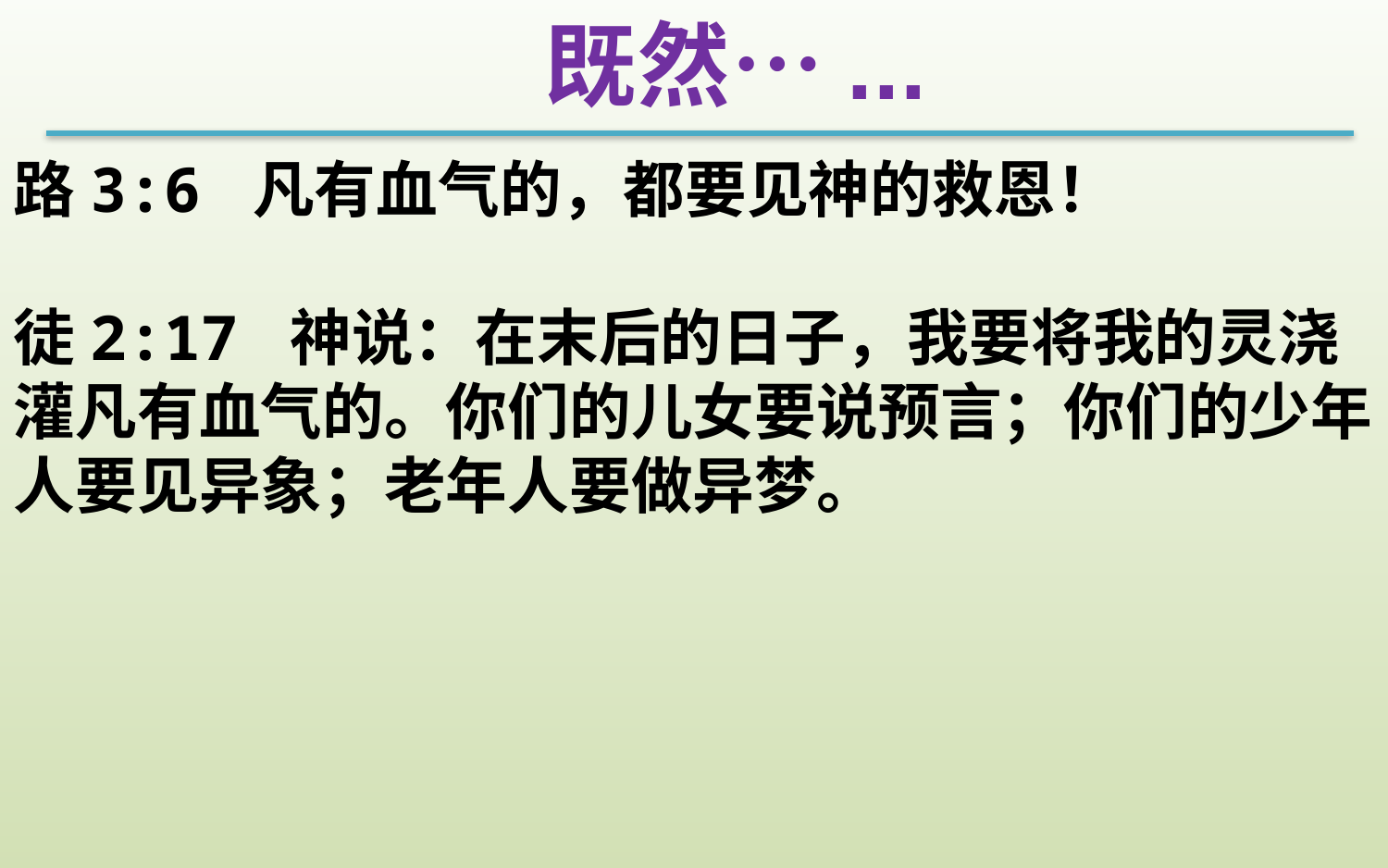

既然…...
路3:6 凡有血气的，都要见神的救恩！

徒2:17 神说：在末后的日子，我要将我的灵浇灌凡有血气的。你们的儿女要说预言；你们的少年人要见异象；老年人要做异梦。